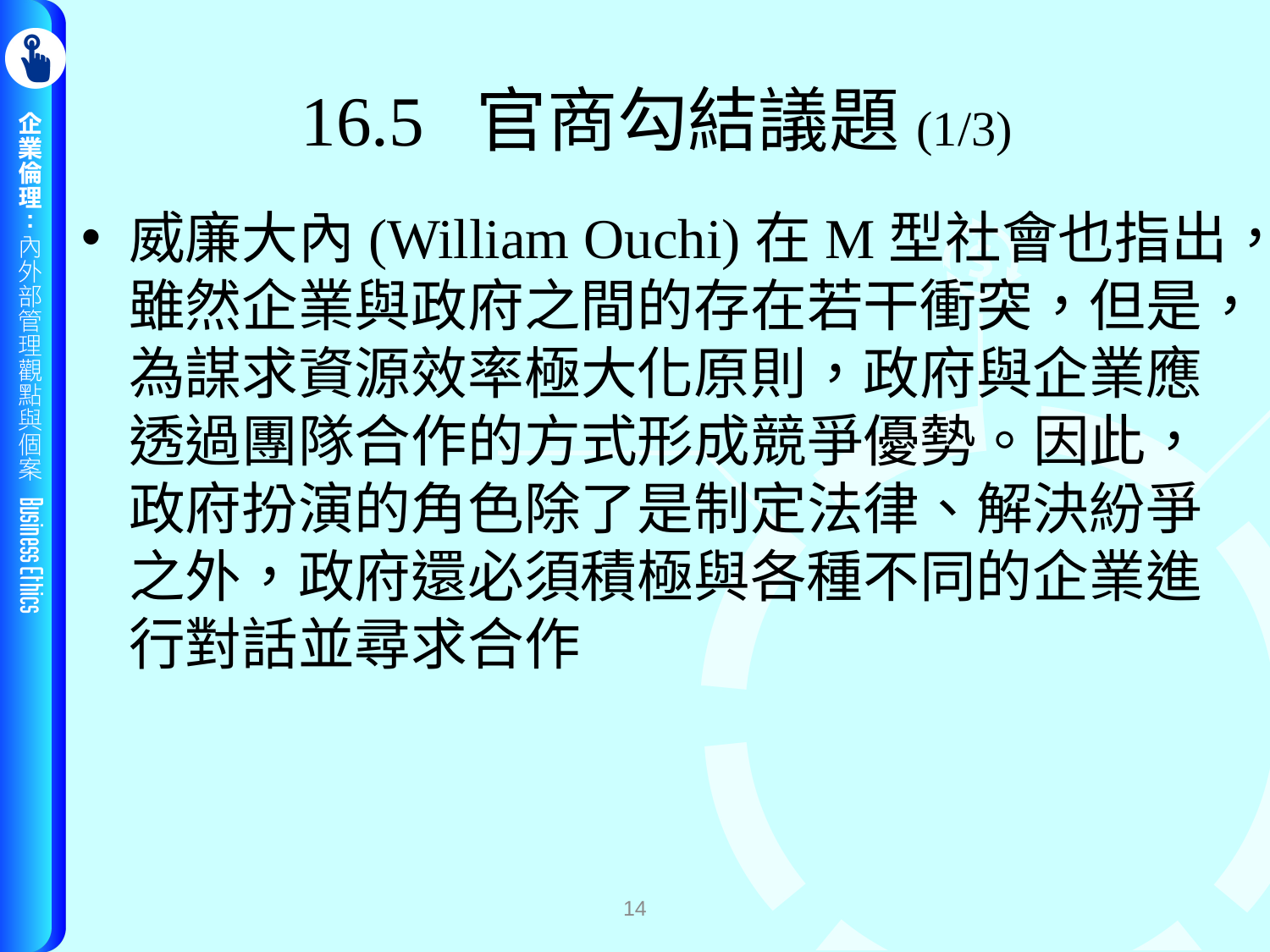

# 16.5  官商勾結議題(1/3)
威廉大內(William Ouchi)在M型社會也指出，雖然企業與政府之間的存在若干衝突，但是，為謀求資源效率極大化原則，政府與企業應透過團隊合作的方式形成競爭優勢。因此，政府扮演的角色除了是制定法律、解決紛爭之外，政府還必須積極與各種不同的企業進行對話並尋求合作
14